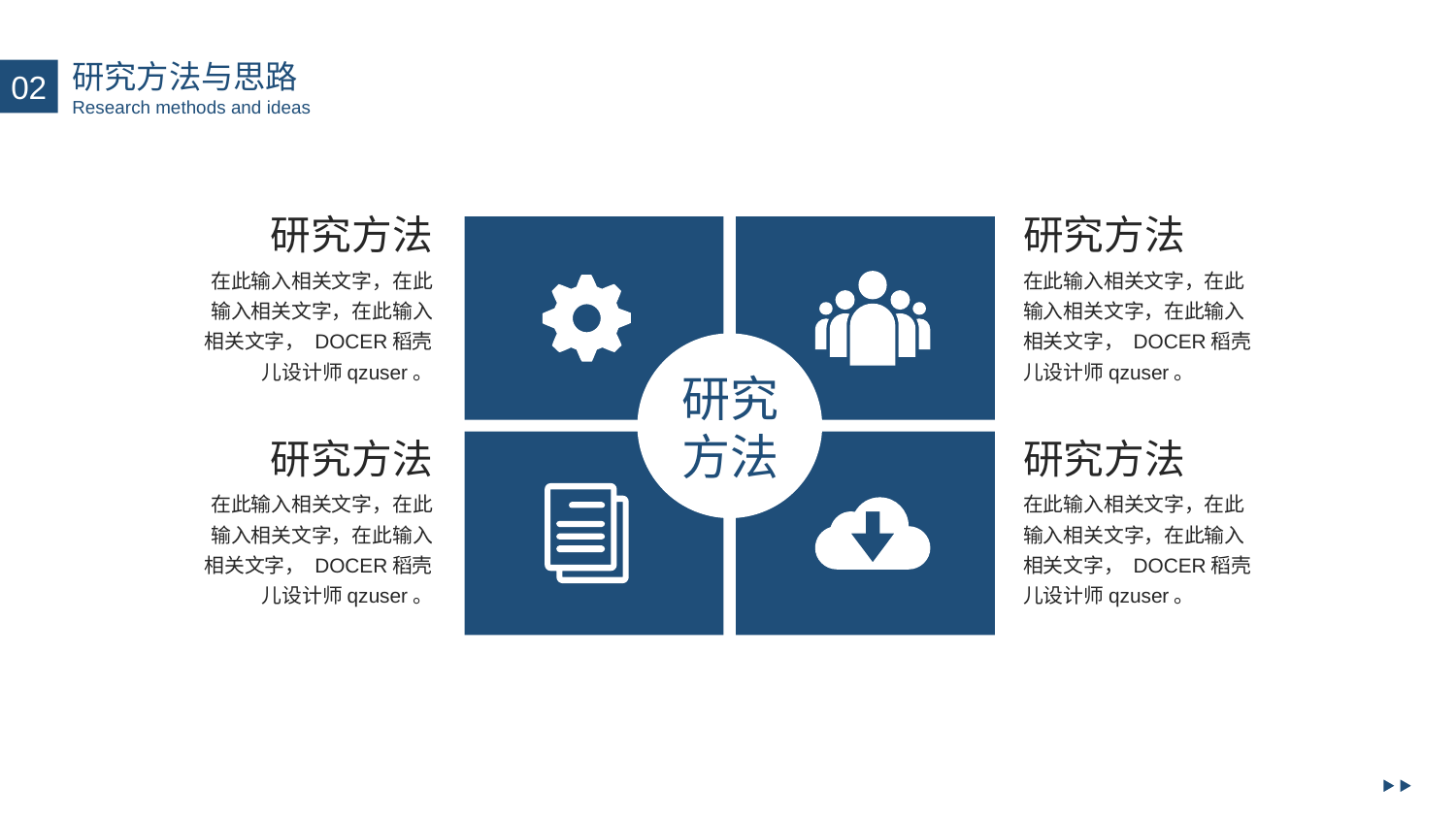

研究方法与思路
Research methods and ideas
02
研究方法
研究方法

在此输入相关文字，在此输入相关文字，在此输入相关文字， DOCER稻壳儿设计师qzuser。
在此输入相关文字，在此输入相关文字，在此输入相关文字， DOCER稻壳儿设计师qzuser。

研究
方法
研究方法
研究方法

在此输入相关文字，在此输入相关文字，在此输入相关文字， DOCER稻壳儿设计师qzuser。
在此输入相关文字，在此输入相关文字，在此输入相关文字， DOCER稻壳儿设计师qzuser。